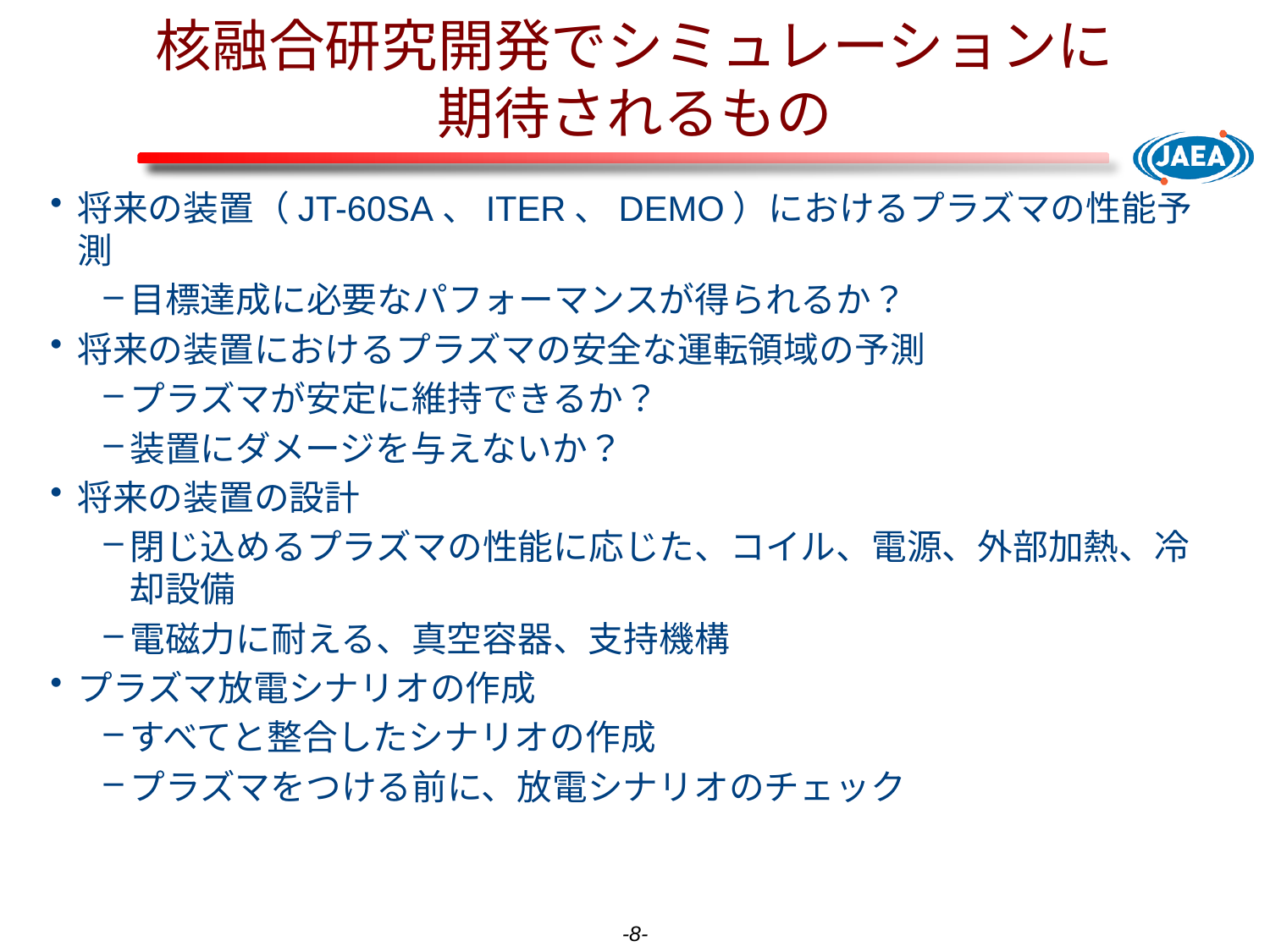

# 核融合研究開発でシミュレーションに 期待されるもの
将来の装置（JT-60SA、ITER、DEMO）におけるプラズマの性能予測
目標達成に必要なパフォーマンスが得られるか？
将来の装置におけるプラズマの安全な運転領域の予測
プラズマが安定に維持できるか？
装置にダメージを与えないか？
将来の装置の設計
閉じ込めるプラズマの性能に応じた、コイル、電源、外部加熱、冷却設備
電磁力に耐える、真空容器、支持機構
プラズマ放電シナリオの作成
すべてと整合したシナリオの作成
プラズマをつける前に、放電シナリオのチェック